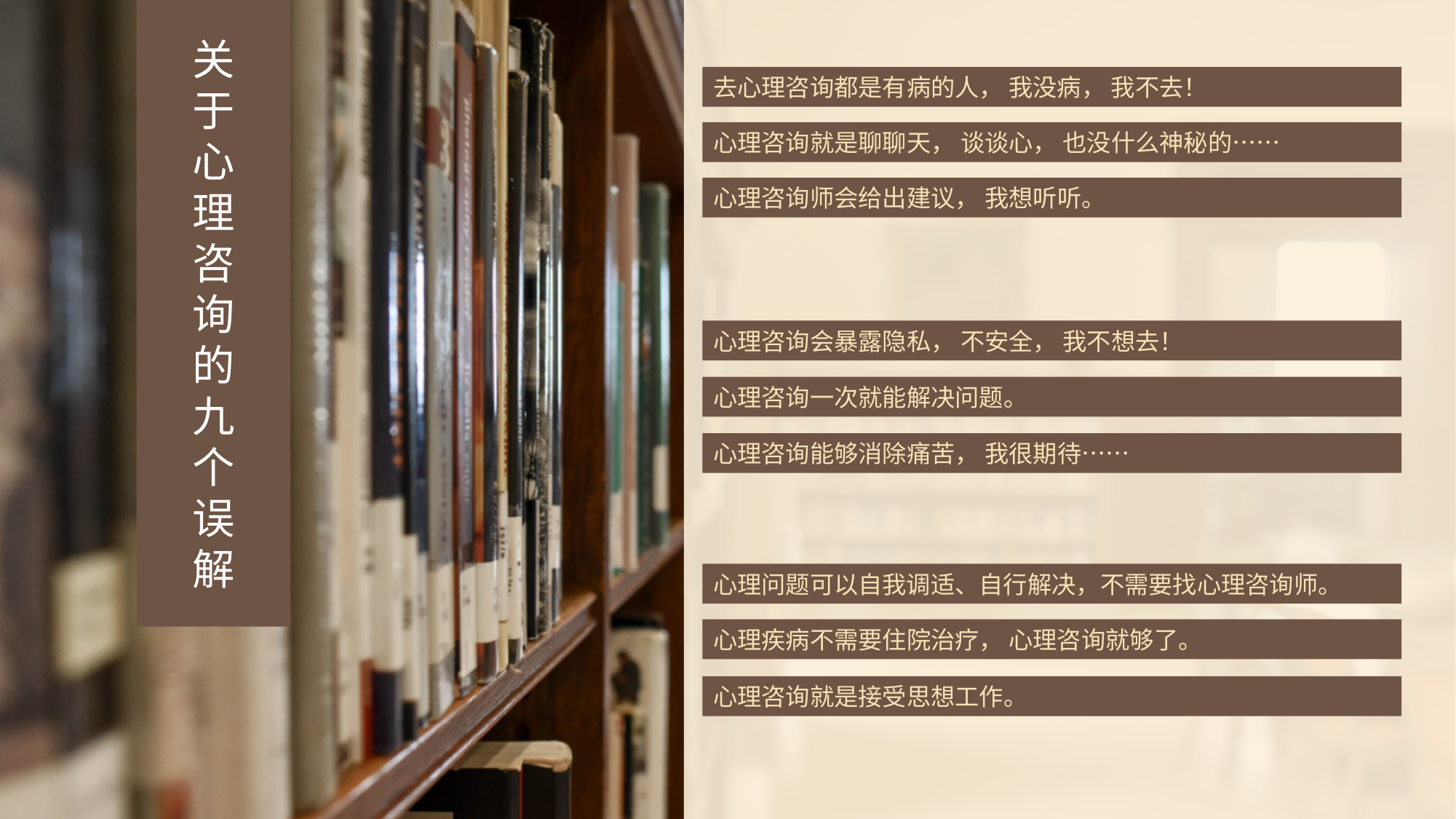

关
于
心
理
咨
询
的
九
个
误
解

去心理咨询都是有病的人， 我没病， 我不去！
心理咨询就是聊聊天， 谈谈心， 也没什么神秘的……
心理咨询师会给出建议， 我想听听。
心理咨询会暴露隐私， 不安全， 我不想去！
心理咨询一次就能解决问题。
心理咨询能够消除痛苦， 我很期待……
心理问题可以自我调适、自行解决，不需要找心理咨询师。
心理疾病不需要住院治疗， 心理咨询就够了。
心理咨询就是接受思想工作。